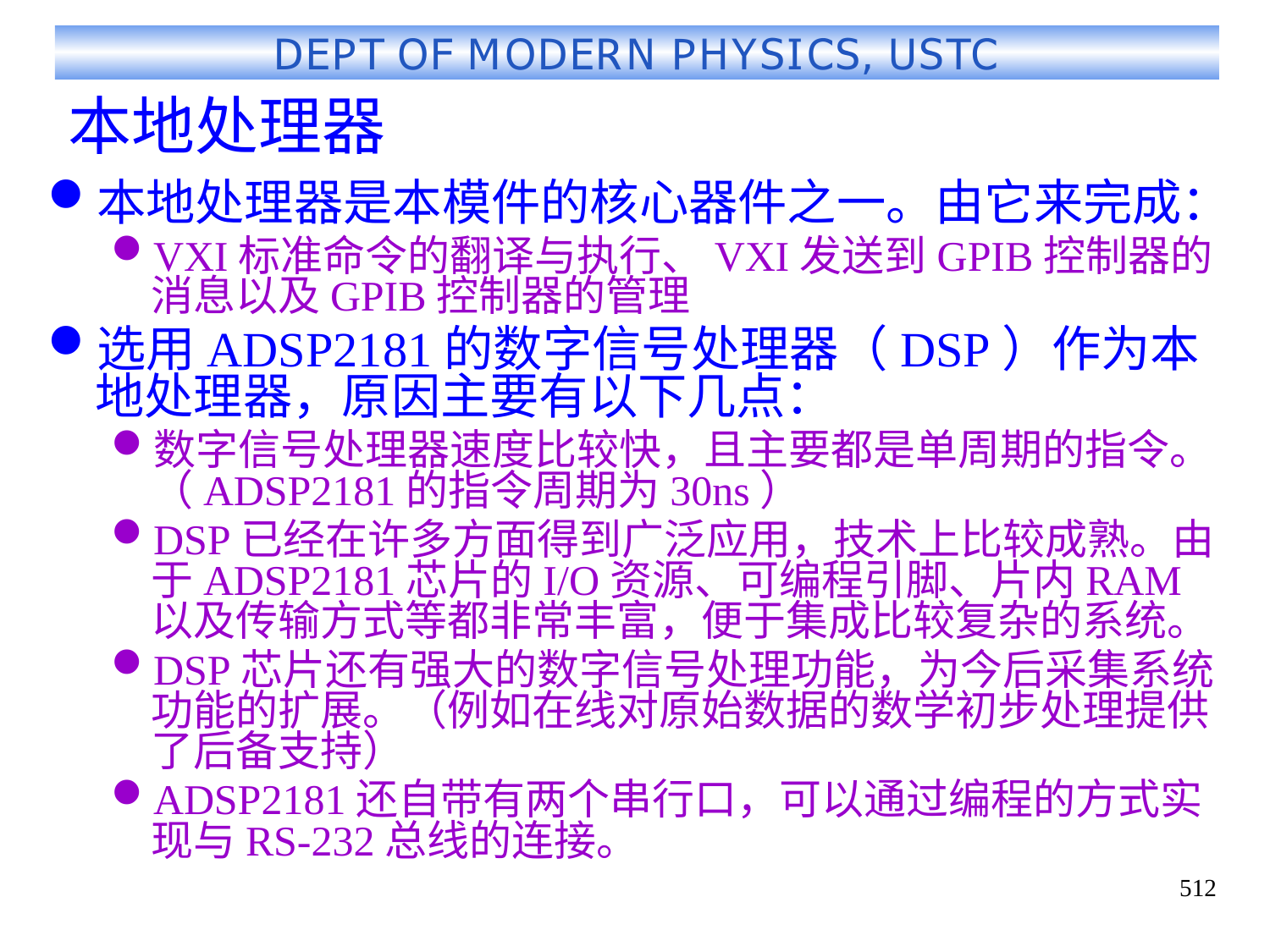

# 本地处理器
本地处理器是本模件的核心器件之一。由它来完成：
VXI标准命令的翻译与执行、VXI发送到GPIB控制器的消息以及GPIB控制器的管理
选用ADSP2181的数字信号处理器（DSP）作为本地处理器，原因主要有以下几点：
数字信号处理器速度比较快，且主要都是单周期的指令。（ADSP2181的指令周期为30ns）
DSP已经在许多方面得到广泛应用，技术上比较成熟。由于ADSP2181芯片的I/O资源、可编程引脚、片内RAM以及传输方式等都非常丰富，便于集成比较复杂的系统。
DSP芯片还有强大的数字信号处理功能，为今后采集系统功能的扩展。（例如在线对原始数据的数学初步处理提供了后备支持）
ADSP2181还自带有两个串行口，可以通过编程的方式实现与RS-232总线的连接。
512